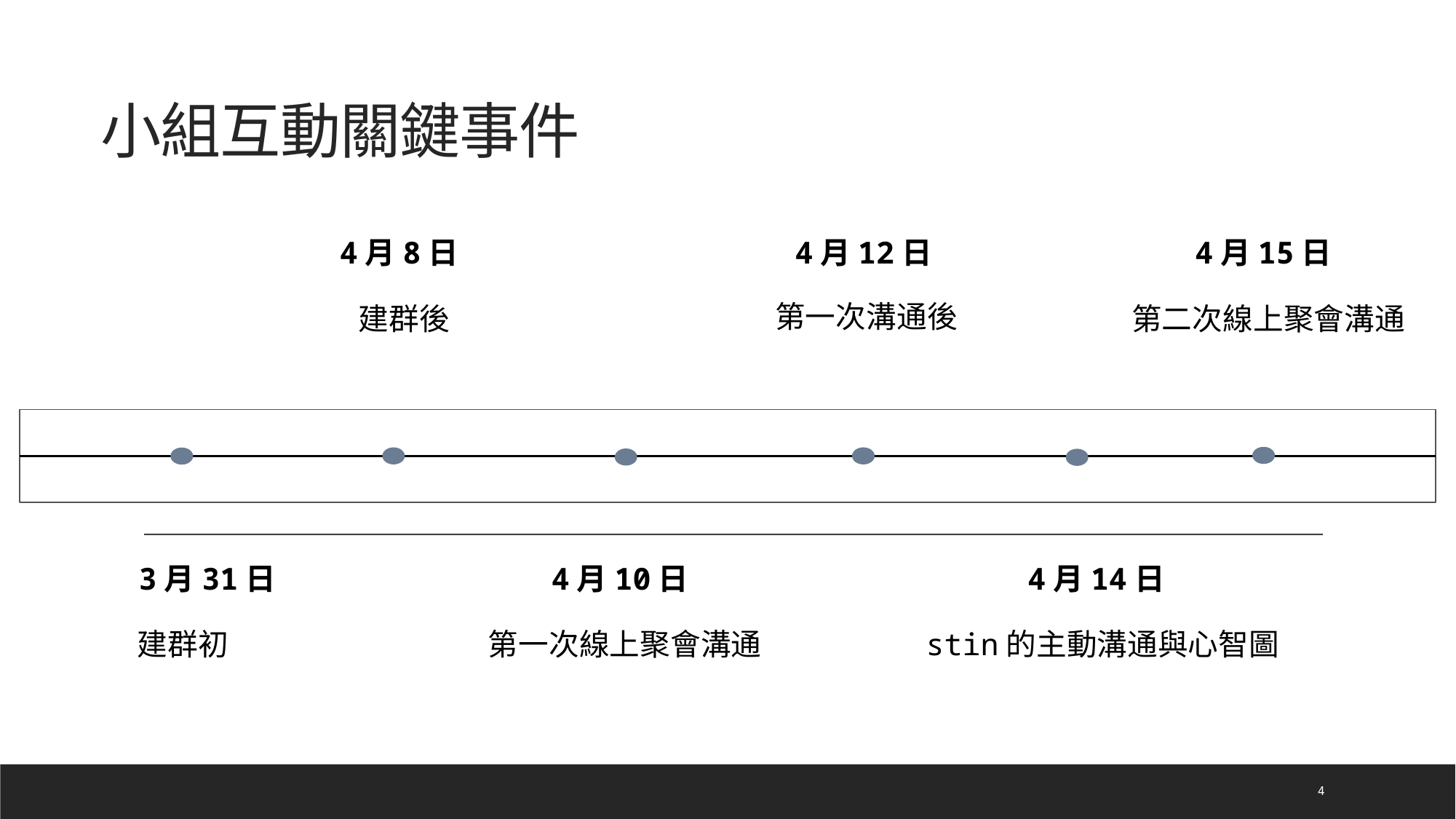

# 小組互動關鍵事件
4月8日
建群後
4月12日
第一次溝通後
4月15日
第二次線上聚會溝通

4月10日
第一次線上聚會溝通
3月31日
建群初
4月14日
stin的主動溝通與心智圖
4